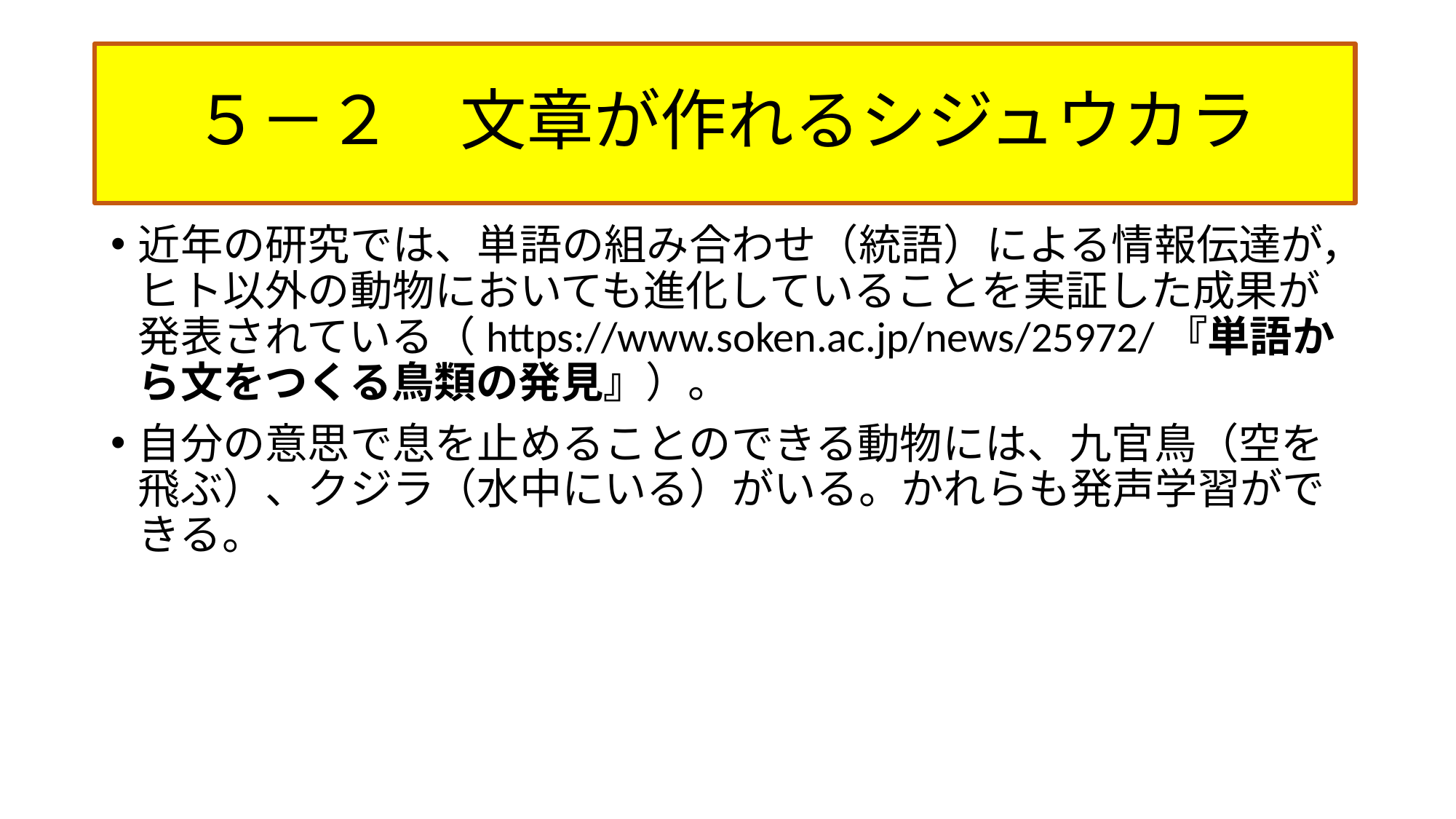

# ５－２　文章が作れるシジュウカラ
近年の研究では、単語の組み合わせ（統語）による情報伝達が，ヒト以外の動物においても進化していることを実証した成果が発表されている（https://www.soken.ac.jp/news/25972/『単語から文をつくる鳥類の発見』）。
自分の意思で息を止めることのできる動物には、九官鳥（空を飛ぶ）、クジラ（水中にいる）がいる。かれらも発声学習ができる。